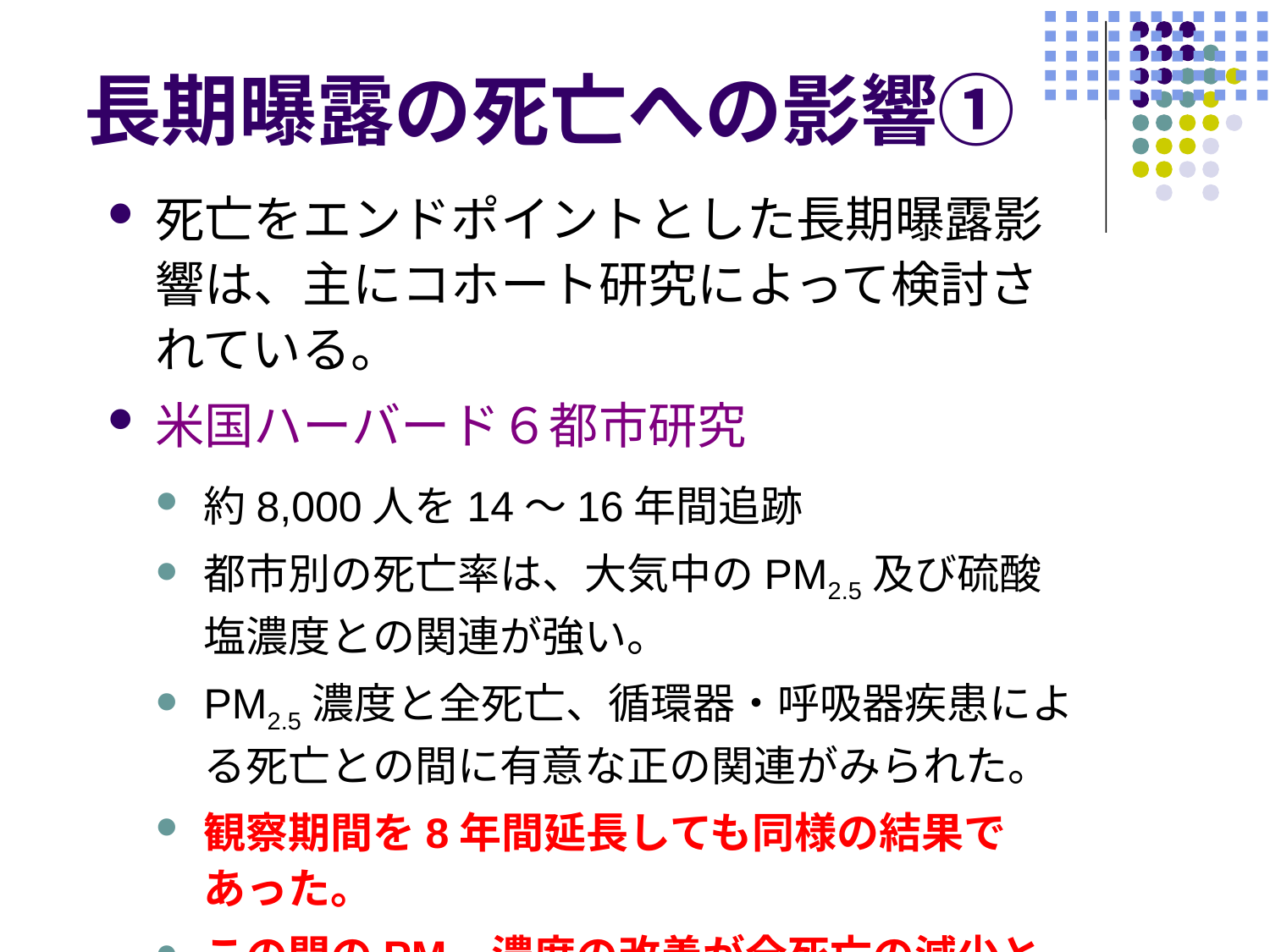

# 長期曝露の死亡への影響①
死亡をエンドポイントとした長期曝露影響は、主にコホート研究によって検討されている。
米国ハーバード６都市研究
約8,000人を14～16年間追跡
都市別の死亡率は、大気中のPM2.5及び硫酸塩濃度との関連が強い。
PM2.5濃度と全死亡、循環器・呼吸器疾患による死亡との間に有意な正の関連がみられた。
観察期間を8年間延長しても同様の結果であった。
この間のPM2.5濃度の改善が全死亡の減少と関連があった。